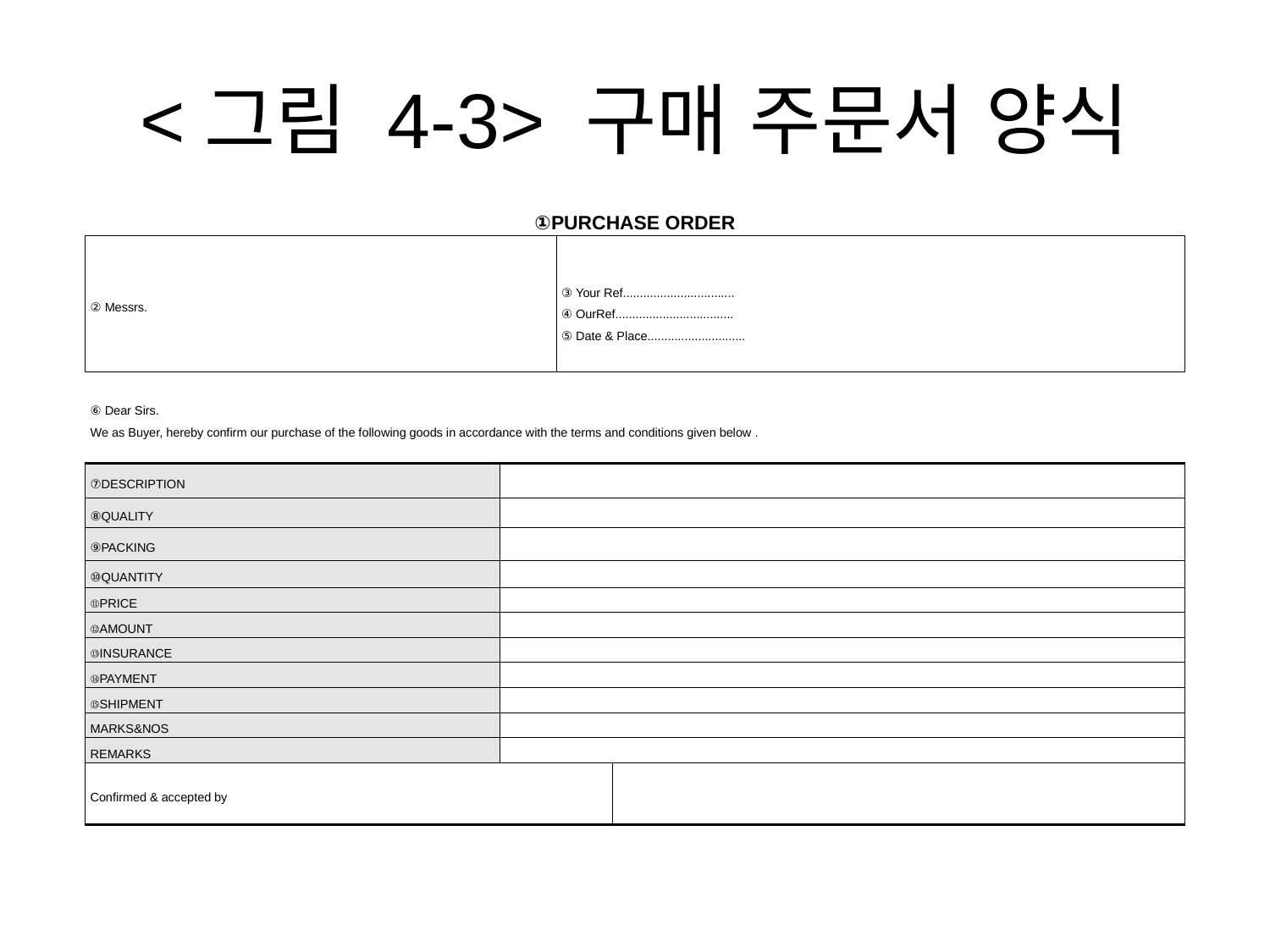

# <그림 4-3> 구매 주문서 양식
| ①PURCHASE ORDER |  |  |  |
| --- | --- | --- | --- |
| ② Messrs. |  | ③ Your Ref................................. ④ OurRef................................... ⑤ Date & Place............................. |  |
| ⑥ Dear Sirs. We as Buyer, hereby confirm our purchase of the following goods in accordance with the terms and conditions given below . |  |  |  |
| ⑦DESCRIPTION |  |  |  |
| ⑧QUALITY |  |  |  |
| ⑨PACKING |  |  |  |
| ⑩QUANTITY |  |  |  |
| ⑪PRICE |  |  |  |
| ⑫AMOUNT |  |  |  |
| ⑬INSURANCE |  |  |  |
| ⑭PAYMENT |  |  |  |
| ⑮SHIPMENT |  |  |  |
| MARKS&NOS |  |  |  |
| REMARKS |  |  |  |
| Confirmed & accepted by |  |  |  |